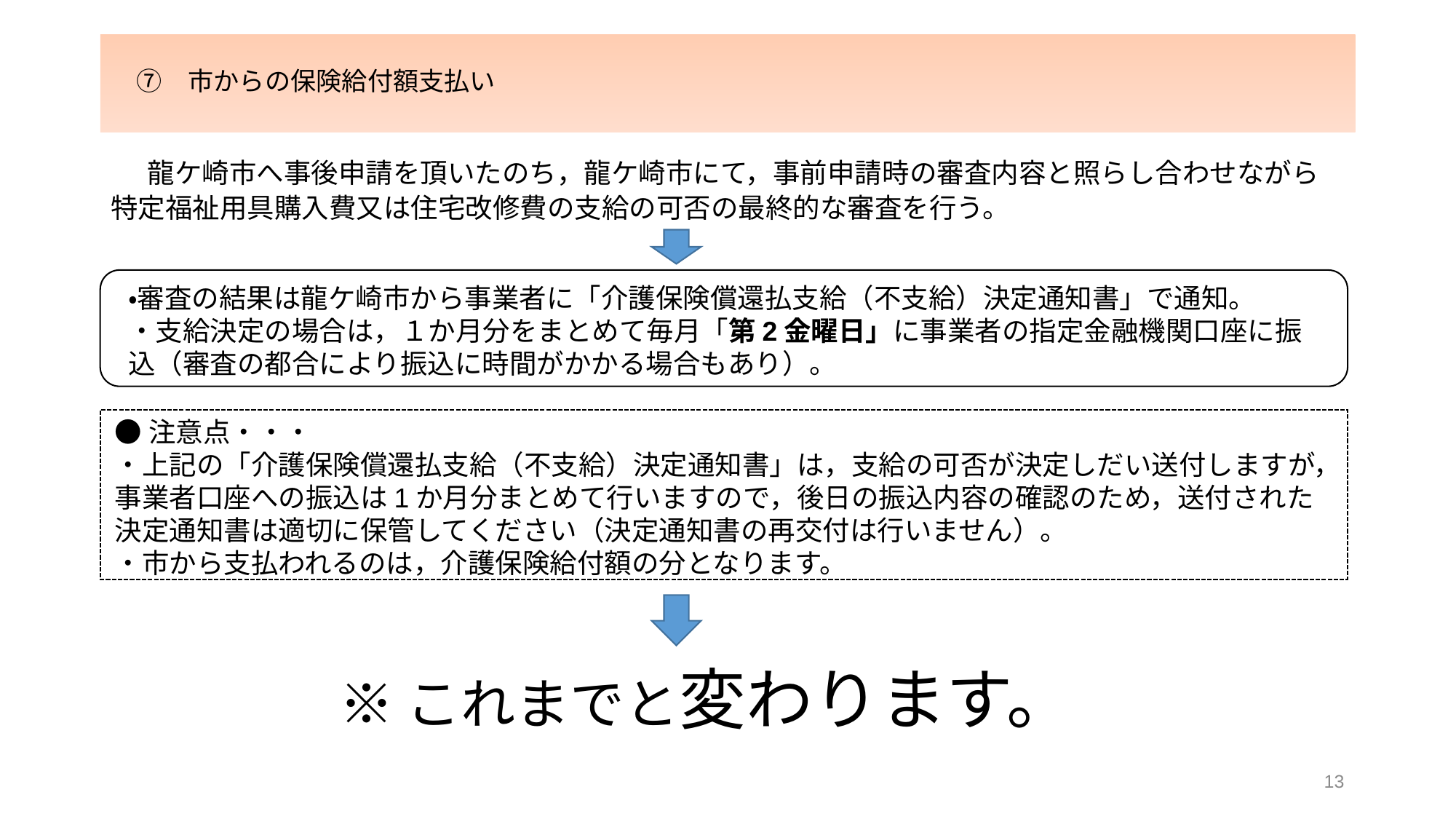

# ⑦　市からの保険給付額支払い
　龍ケ崎市へ事後申請を頂いたのち，龍ケ崎市にて，事前申請時の審査内容と照らし合わせながら特定福祉用具購入費又は住宅改修費の支給の可否の最終的な審査を行う。

・審査の結果は龍ケ崎市から事業者に「介護保険償還払支給（不支給）決定通知書」で通知。
・支給決定の場合は，１か月分をまとめて毎月「第2金曜日」に事業者の指定金融機関口座に振込（審査の都合により振込に時間がかかる場合もあり）。
●注意点・・・
・上記の「介護保険償還払支給（不支給）決定通知書」は，支給の可否が決定しだい送付しますが，事業者口座への振込は1か月分まとめて行いますので，後日の振込内容の確認のため，送付された決定通知書は適切に保管してください（決定通知書の再交付は行いません）。
・市から支払われるのは，介護保険給付額の分となります。

※これまでと変わります。
13